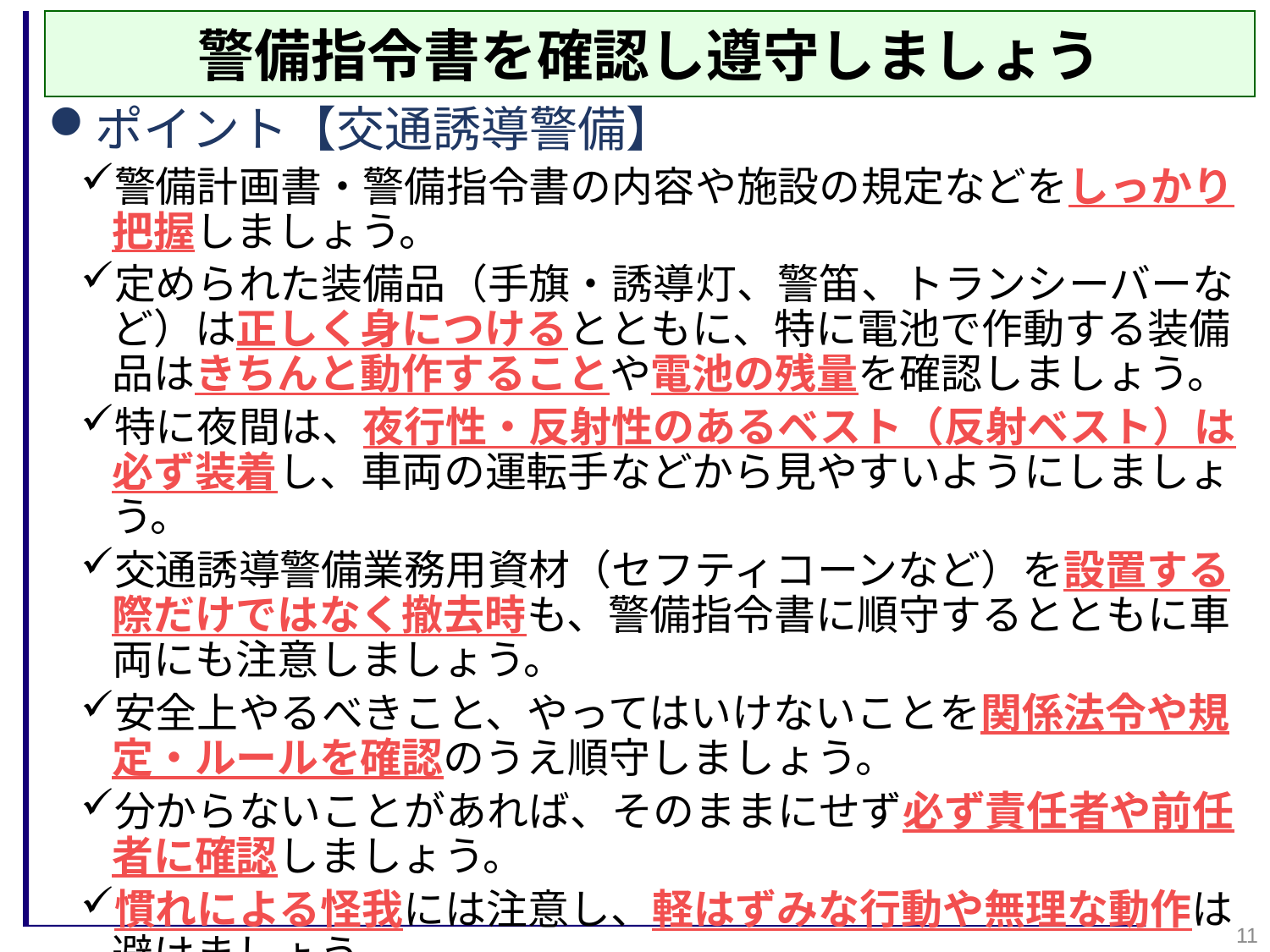

警備指令書を確認し遵守しましょう
ポイント【交通誘導警備】
警備計画書・警備指令書の内容や施設の規定などをしっかり把握しましょう。
定められた装備品（手旗・誘導灯、警笛、トランシーバーなど）は正しく身につけるとともに、特に電池で作動する装備品はきちんと動作することや電池の残量を確認しましょう。
特に夜間は、夜行性・反射性のあるベスト（反射ベスト）は必ず装着し、車両の運転手などから見やすいようにしましょう。
交通誘導警備業務用資材（セフティコーンなど）を設置する際だけではなく撤去時も、警備指令書に順守するとともに車両にも注意しましょう。
安全上やるべきこと、やってはいけないことを関係法令や規定・ルールを確認のうえ順守しましょう。
分からないことがあれば、そのままにせず必ず責任者や前任者に確認しましょう。
慣れによる怪我には注意し、軽はずみな行動や無理な動作は避けましょう。
11